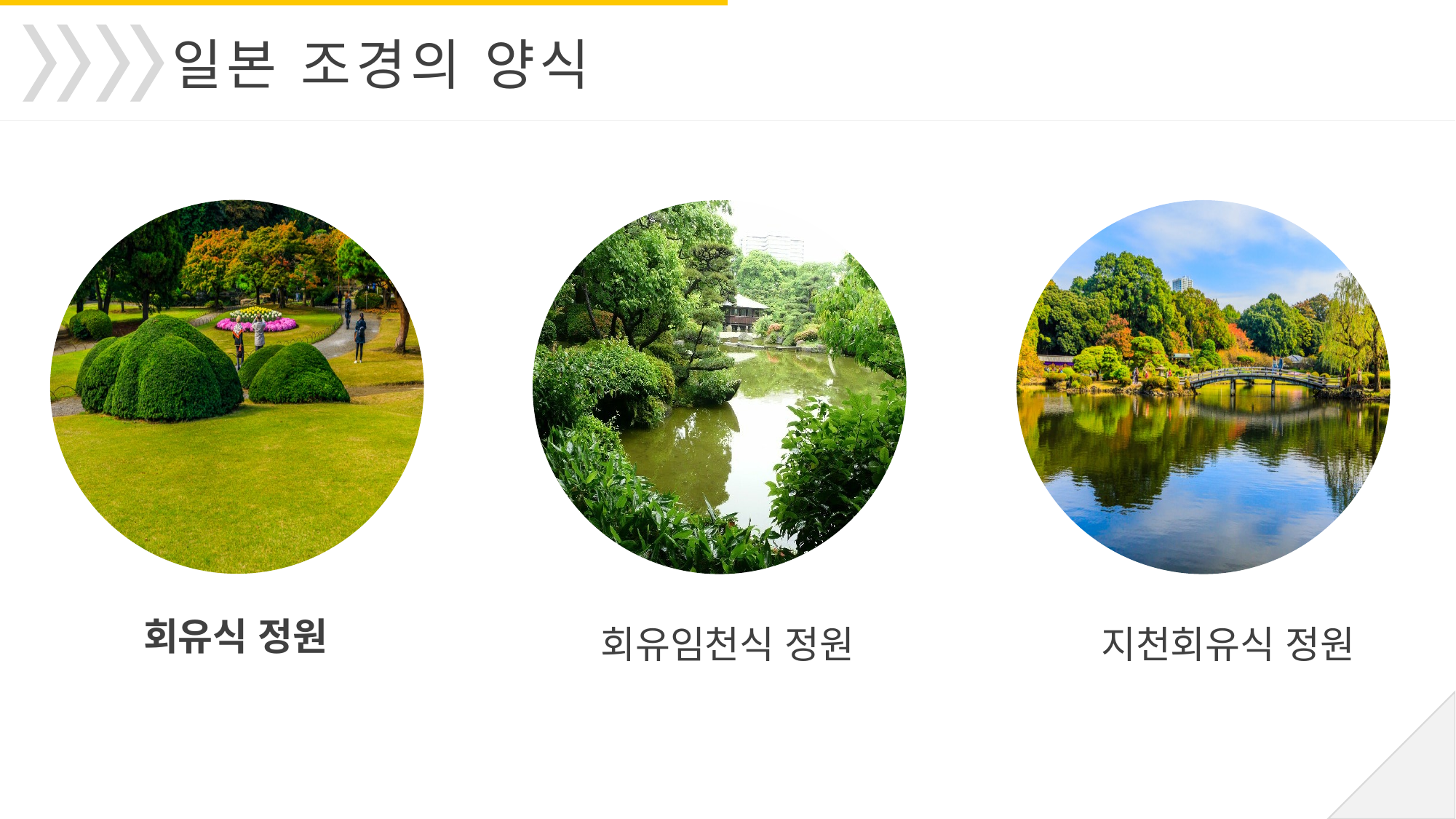

일본 조경의 양식

회유식 정원
회유임천식 정원
지천회유식 정원